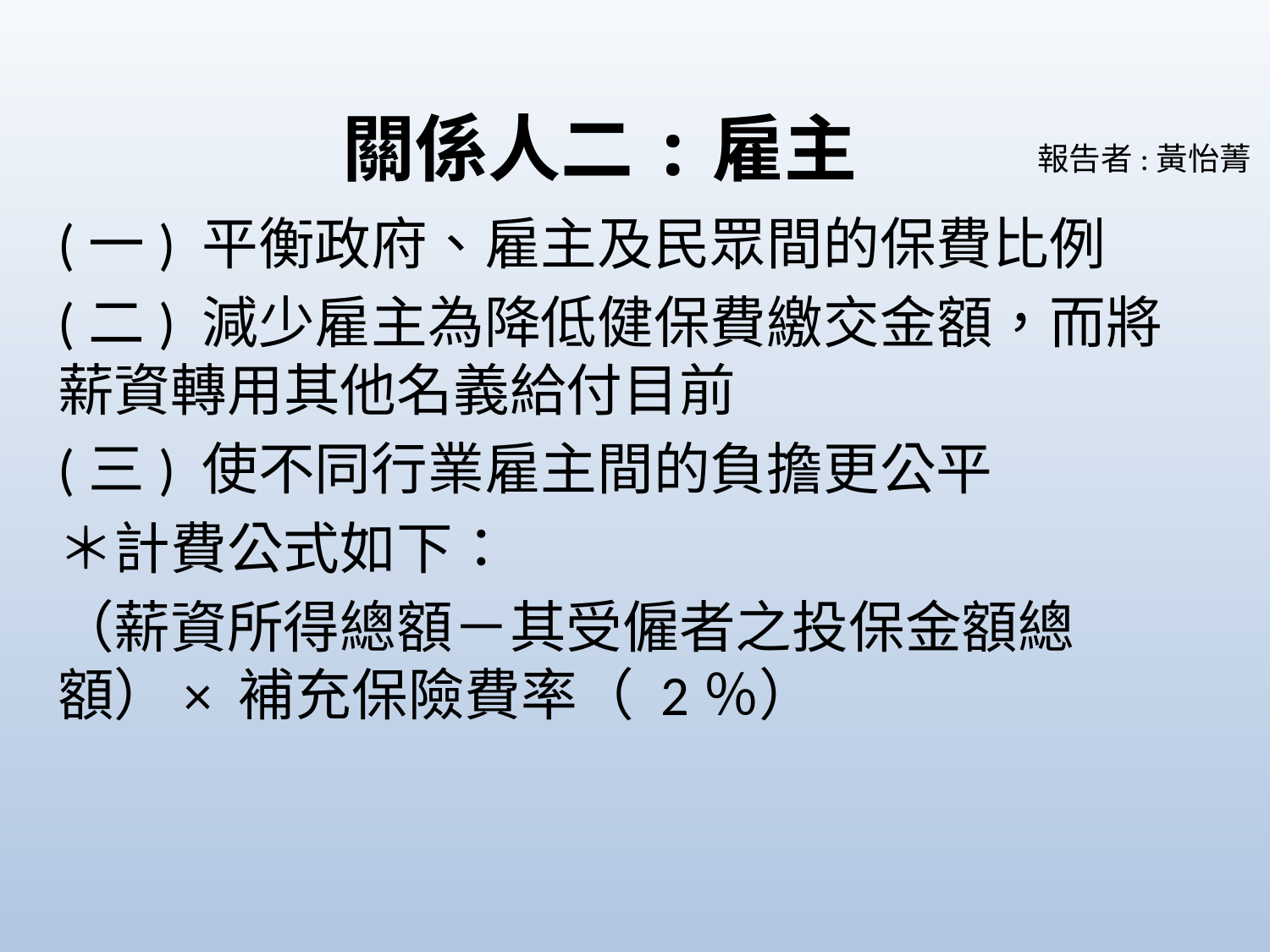

# 關係人二:雇主
報告者:黃怡菁
(一) 平衡政府、雇主及民眾間的保費比例
(二) 減少雇主為降低健保費繳交金額，而將薪資轉用其他名義給付目前
(三) 使不同行業雇主間的負擔更公平
＊計費公式如下：
（薪資所得總額－其受僱者之投保金額總額）× 補充保險費率（ 2％）